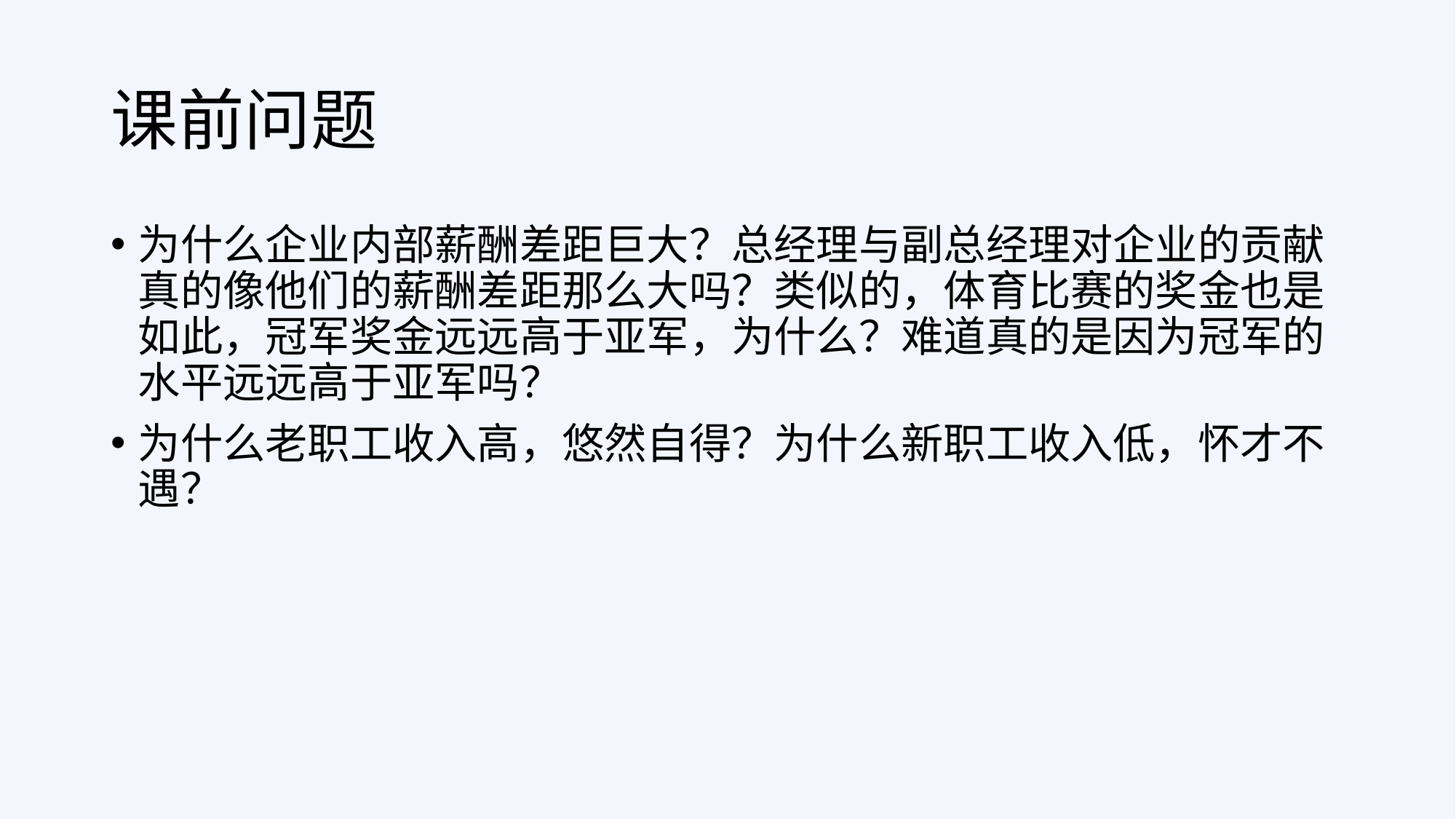

# 课前问题
为什么企业内部薪酬差距巨大？总经理与副总经理对企业的贡献真的像他们的薪酬差距那么大吗？类似的，体育比赛的奖金也是如此，冠军奖金远远高于亚军，为什么？难道真的是因为冠军的水平远远高于亚军吗？
为什么老职工收入高，悠然自得？为什么新职工收入低，怀才不遇？